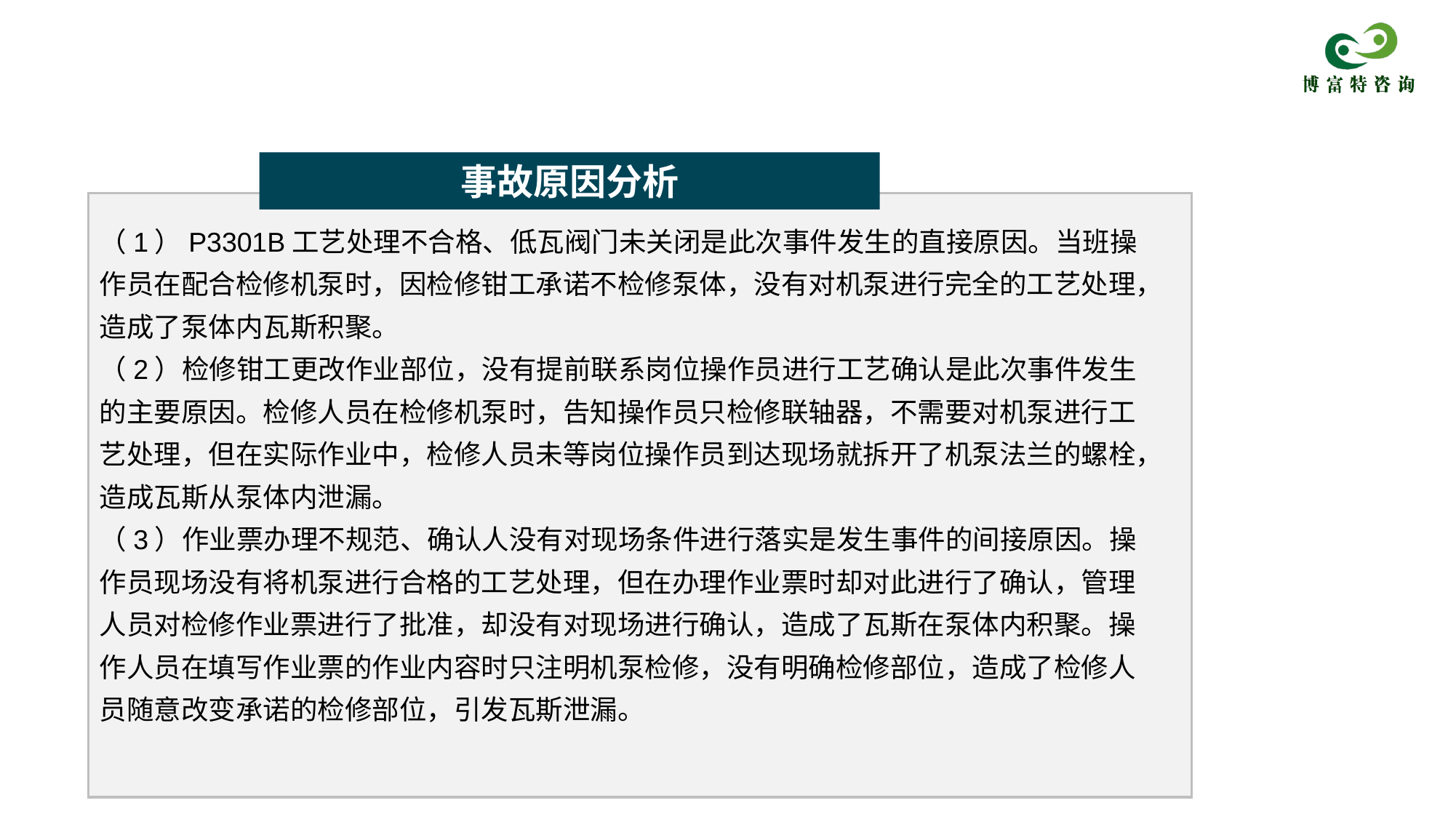

事故原因分析

（1）P3301B工艺处理不合格、低瓦阀门未关闭是此次事件发生的直接原因。当班操作员在配合检修机泵时，因检修钳工承诺不检修泵体，没有对机泵进行完全的工艺处理，造成了泵体内瓦斯积聚。
（2）检修钳工更改作业部位，没有提前联系岗位操作员进行工艺确认是此次事件发生的主要原因。检修人员在检修机泵时，告知操作员只检修联轴器，不需要对机泵进行工艺处理，但在实际作业中，检修人员未等岗位操作员到达现场就拆开了机泵法兰的螺栓，造成瓦斯从泵体内泄漏。
（3）作业票办理不规范、确认人没有对现场条件进行落实是发生事件的间接原因。操作员现场没有将机泵进行合格的工艺处理，但在办理作业票时却对此进行了确认，管理人员对检修作业票进行了批准，却没有对现场进行确认，造成了瓦斯在泵体内积聚。操作人员在填写作业票的作业内容时只注明机泵检修，没有明确检修部位，造成了检修人员随意改变承诺的检修部位，引发瓦斯泄漏。